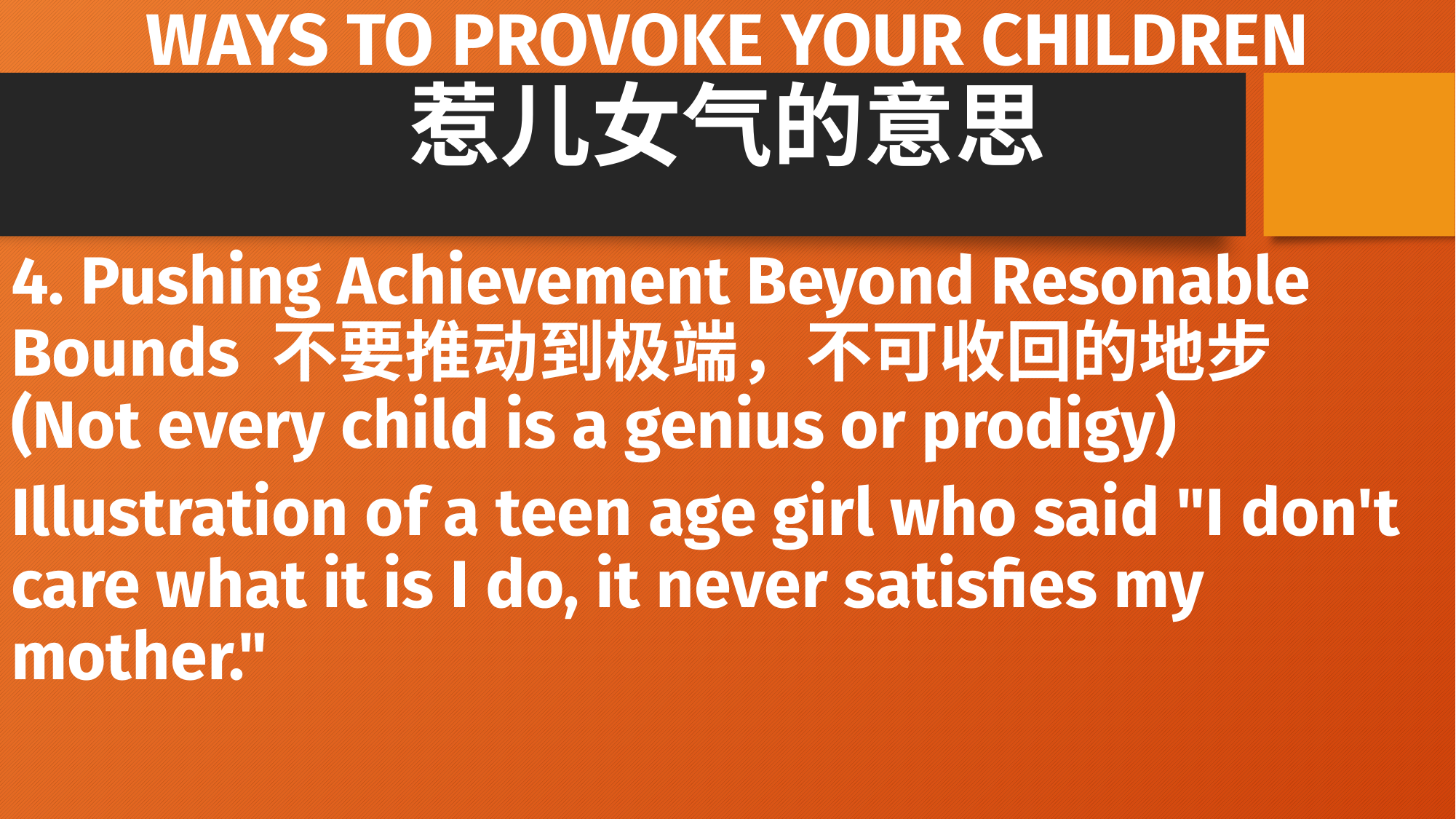

# WAYS TO PROVOKE YOUR CHILDREN 惹儿女气的意思
4. Pushing Achievement Beyond Resonable Bounds 不要推动到极端，不可收回的地步   (Not every child is a genius or prodigy)
Illustration of a teen age girl who said "I don't care what it is I do, it never satisfies my mother."